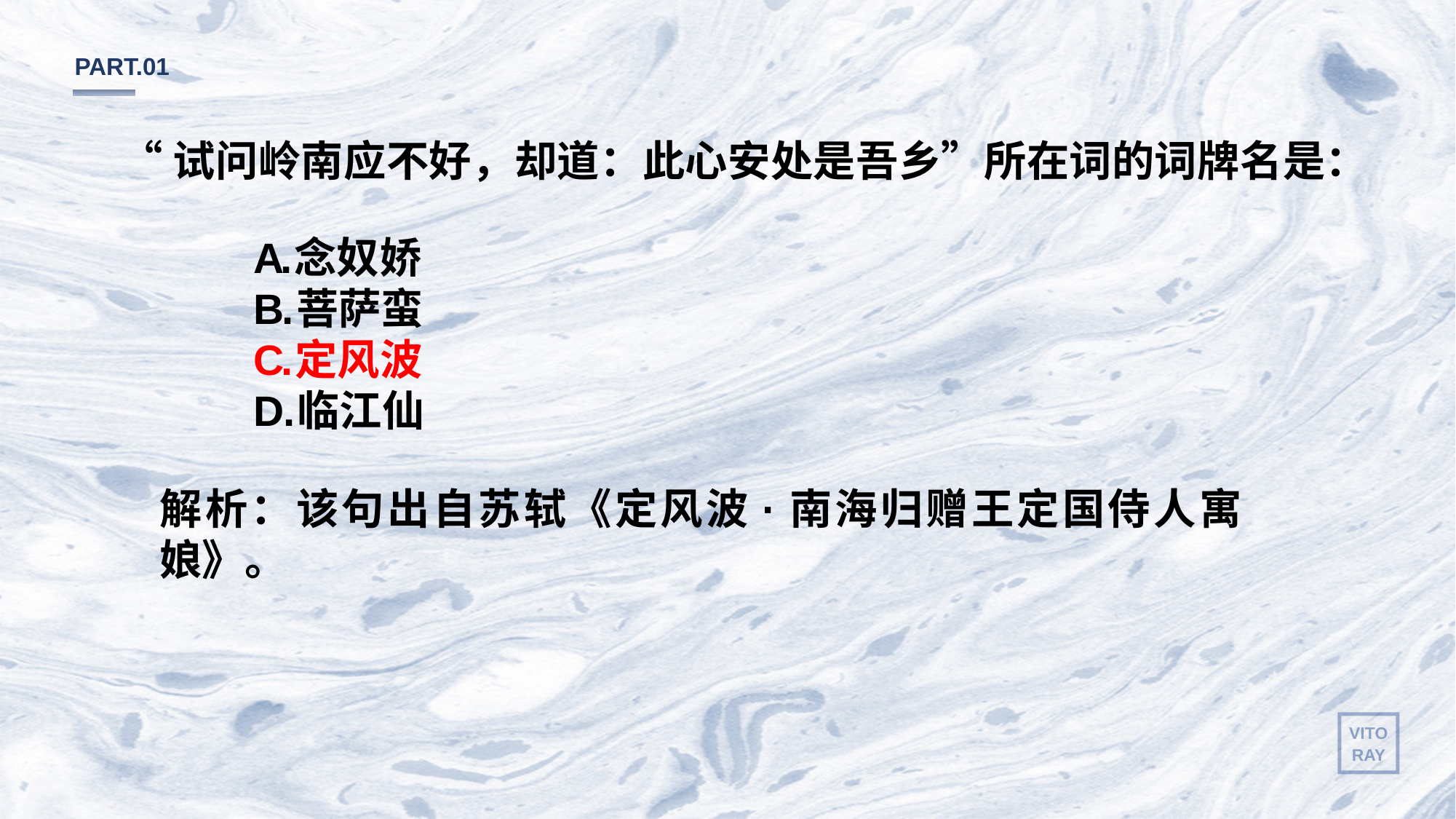

PART.01

	“试问岭南应不好，却道：此心安处是吾乡”所在词的词牌名是：
念奴娇
菩萨蛮
定风波
临江仙
解析：该句出自苏轼《定风波·南海归赠王定国侍人寓娘》。

VITO
RAY